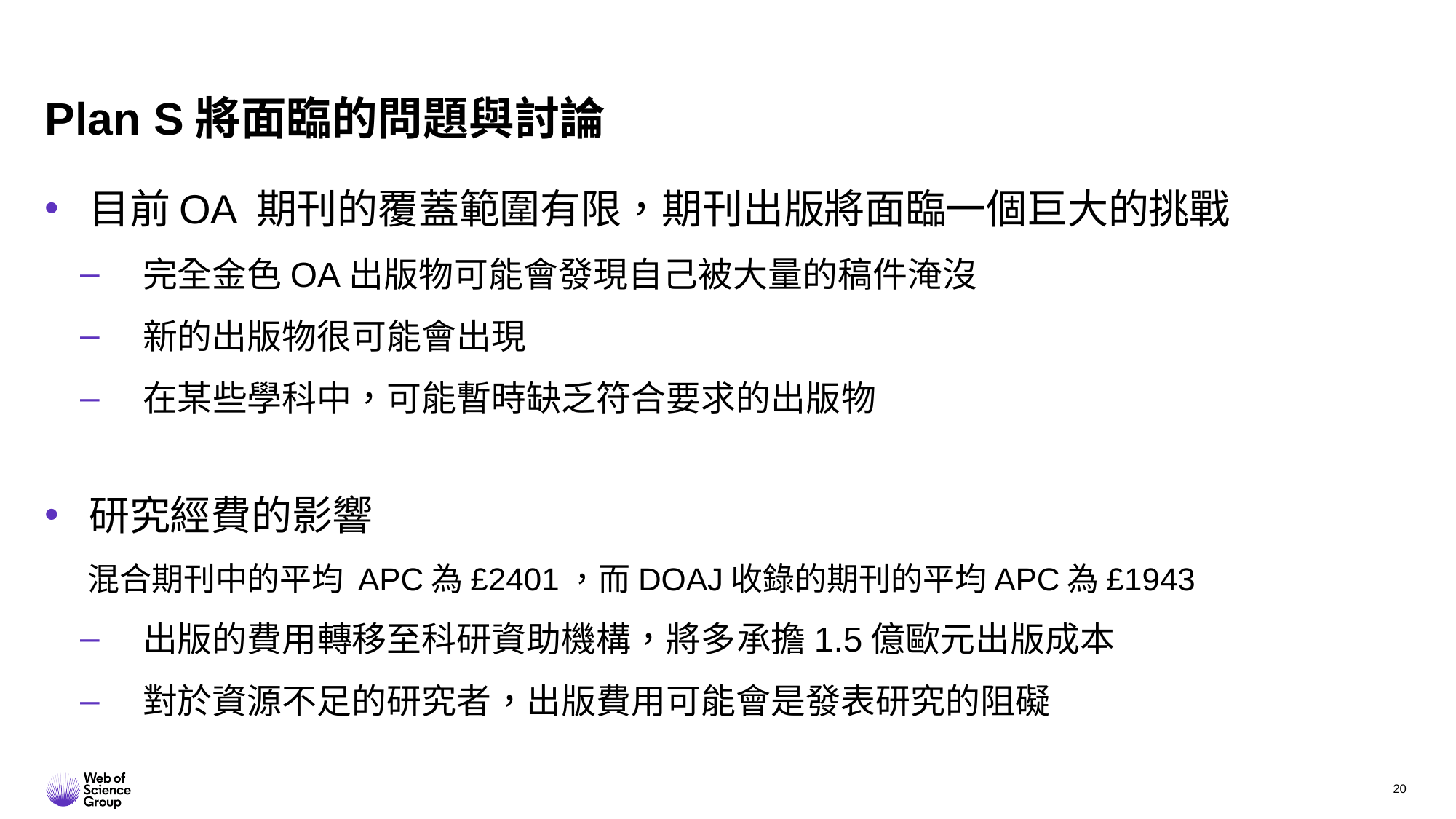

# Plan S將面臨的問題與討論
目前OA 期刊的覆蓋範圍有限，期刊出版將面臨一個巨大的挑戰
完全金色OA出版物可能會發現自己被大量的稿件淹沒
新的出版物很可能會出現
在某些學科中，可能暫時缺乏符合要求的出版物

研究經費的影響
混合期刊中的平均 APC為£2401，而DOAJ收錄的期刊的平均APC為£1943
出版的費用轉移至科研資助機構，將多承擔1.5億歐元出版成本
對於資源不足的研究者，出版費用可能會是發表研究的阻礙

20